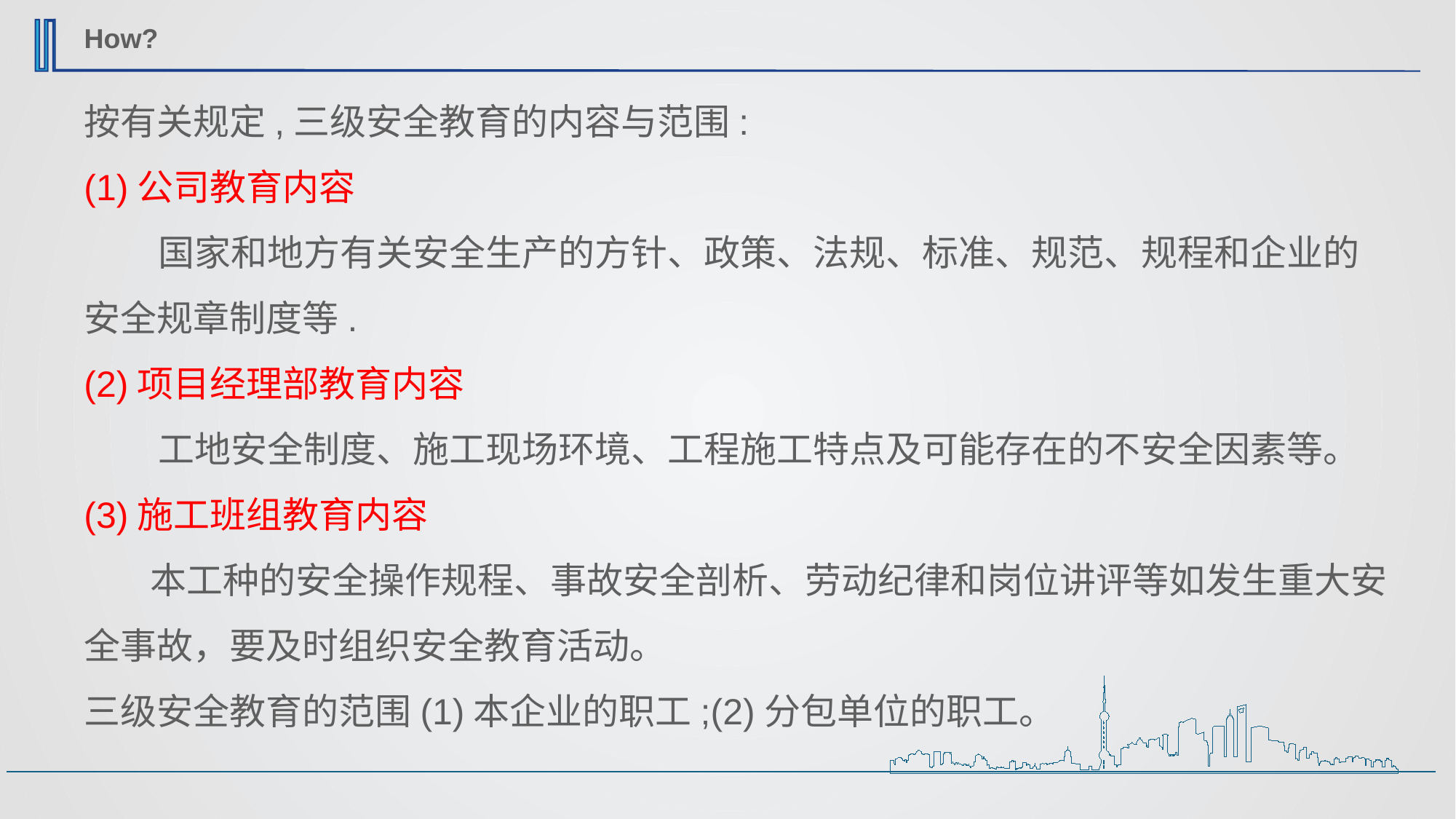

How?
按有关规定,三级安全教育的内容与范围:
(1)公司教育内容
        国家和地方有关安全生产的方针、政策、法规、标准、规范、规程和企业的安全规章制度等.
(2)项目经理部教育内容
        工地安全制度、施工现场环境、工程施工特点及可能存在的不安全因素等。
(3)施工班组教育内容
       本工种的安全操作规程、事故安全剖析、劳动纪律和岗位讲评等如发生重大安全事故，要及时组织安全教育活动。
三级安全教育的范围(1)本企业的职工;(2)分包单位的职工。